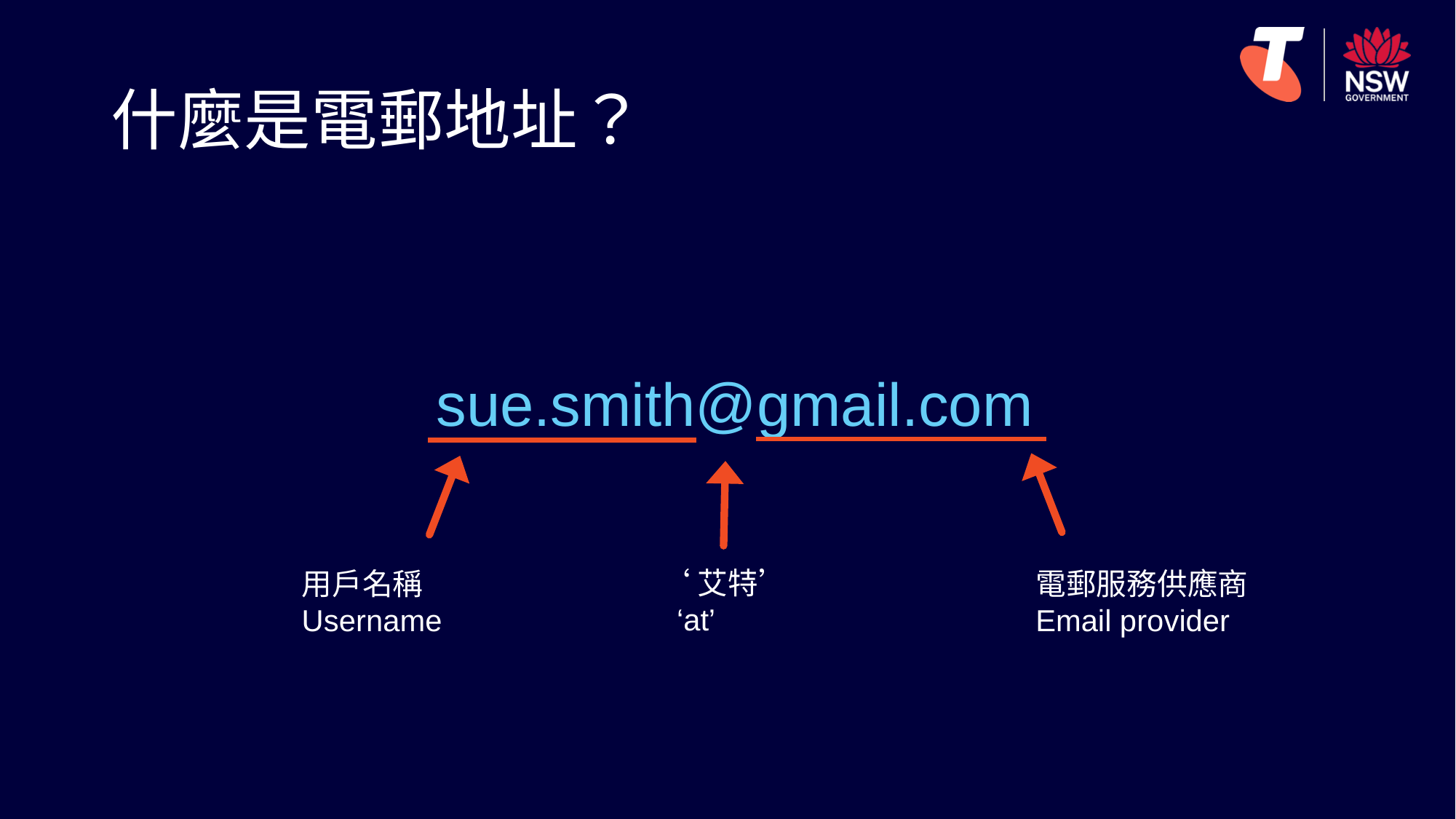

# 什麼是電郵地址？
sue.smith@gmail.com
‘艾特’
  ‘at’
用戶名稱
Username
電郵服務供應商
Email provider